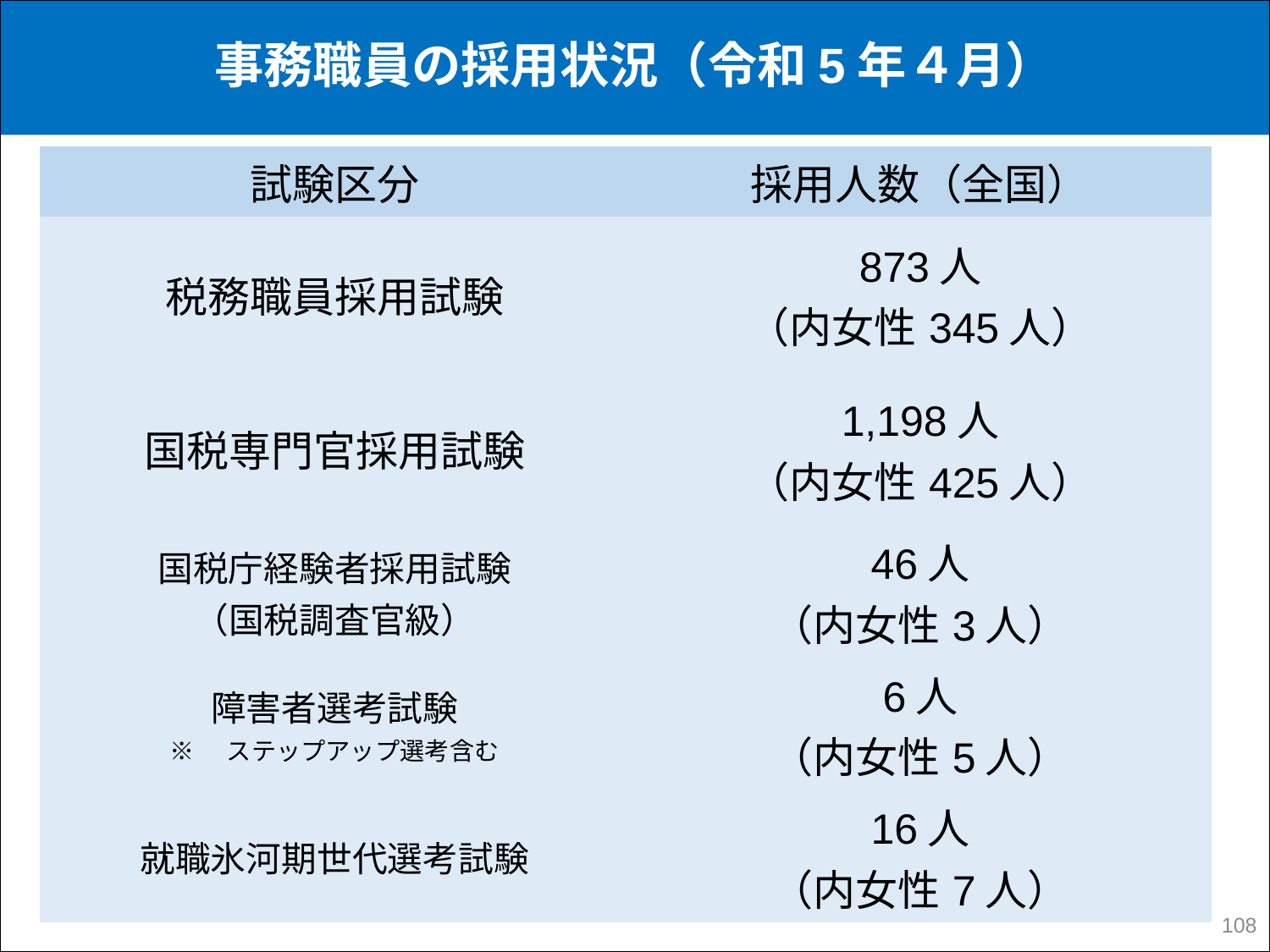

# 事務職員の採用状況（令和5年４月）

| 試験区分 | 採用人数（全国） |
| --- | --- |
| 税務職員採用試験 | 873人 （内女性345人） |
| 国税専門官採用試験 | 1,198人 （内女性425人） |
| 国税庁経験者採用試験 （国税調査官級） | 46人 （内女性3人） |
| 障害者選考試験 ※　ステップアップ選考含む | 6人 （内女性5人） |
| 就職氷河期世代選考試験 | 16人 （内女性7人） |
108